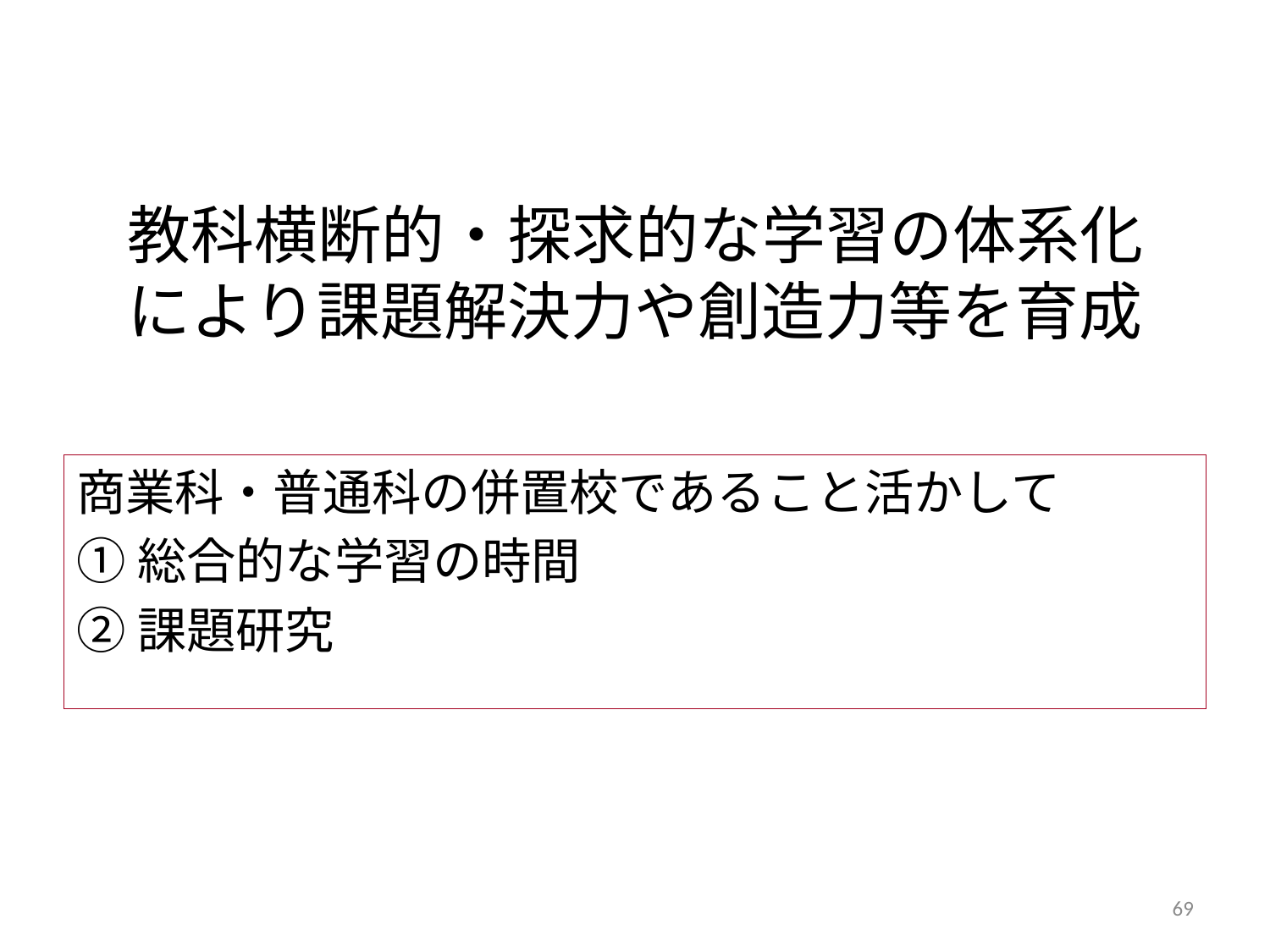

# 教科横断的・探求的な学習の体系化 により課題解決力や創造力等を育成
商業科・普通科の併置校であること活かして
①総合的な学習の時間
②課題研究
69